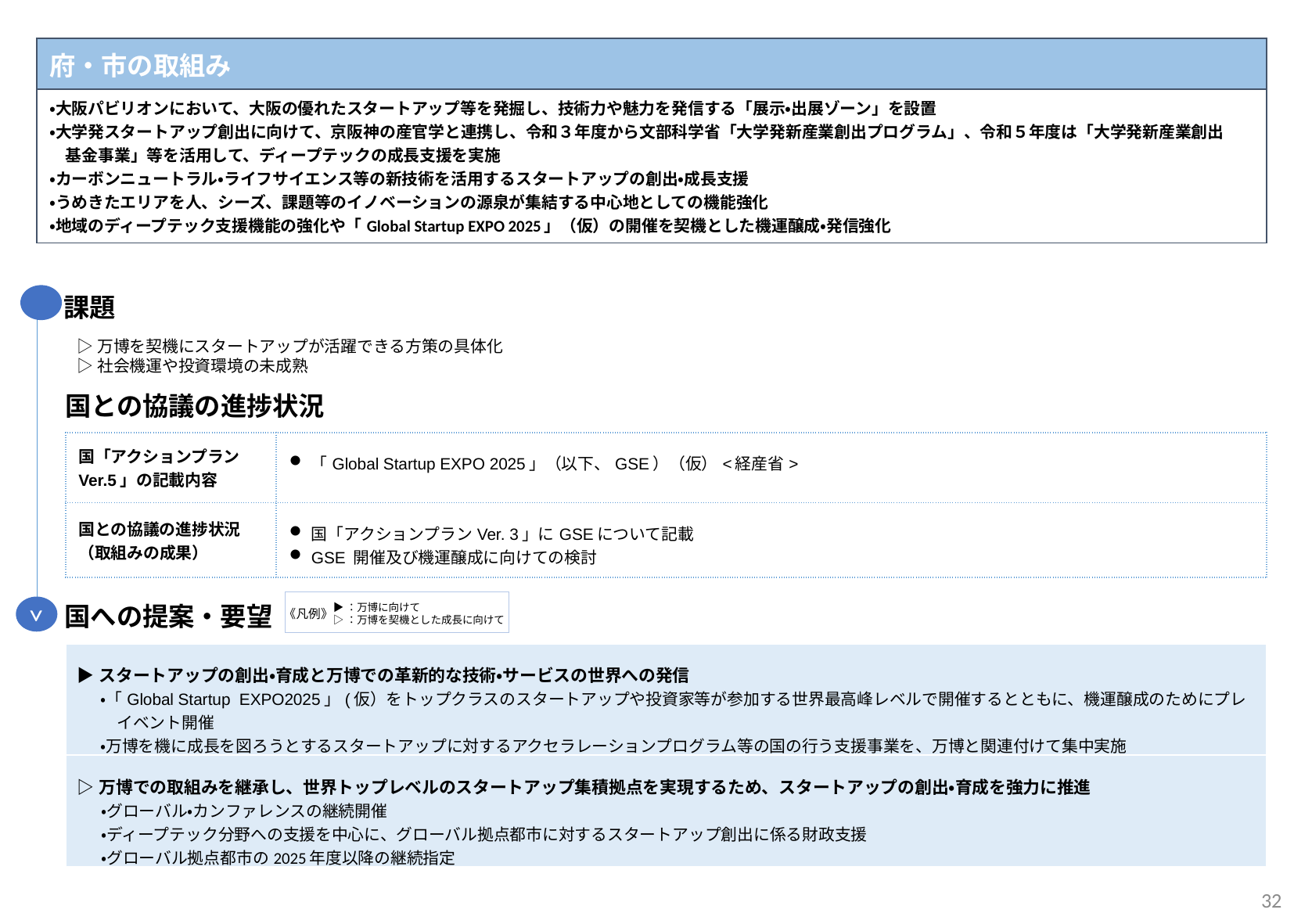

| 府・市の取組み |
| --- |
| ・大阪パビリオンにおいて、大阪の優れたスタートアップ等を発掘し、技術力や魅力を発信する「展示・出展ゾーン」を設置 ・大学発スタートアップ創出に向けて、京阪神の産官学と連携し、令和３年度から文部科学省「大学発新産業創出プログラム」、令和５年度は「大学発新産業創出 　基金事業」等を活用して、ディープテックの成長支援を実施 ・カーボンニュートラル・ライフサイエンス等の新技術を活用するスタートアップの創出・成長支援 ・うめきたエリアを人、シーズ、課題等のイノベーションの源泉が集結する中心地としての機能強化 ・地域のディープテック支援機能の強化や「Global Startup EXPO 2025」（仮）の開催を契機とした機運醸成・発信強化 |

課題
▷万博を契機にスタートアップが活躍できる方策の具体化
▷社会機運や投資環境の未成熟
国との協議の進捗状況
| 国「アクションプランVer.5」の記載内容 | 「Global Startup EXPO 2025」（以下、GSE）（仮）<経産省> |
| --- | --- |
| 国との協議の進捗状況 （取組みの成果） | 国「アクションプランVer. 3」にGSEについて記載 GSE 開催及び機運醸成に向けての検討 |
▶：万博に向けて
▷：万博を契機とした成長に向けて

《凡例》
国への提案・要望
>

| ▶スタートアップの創出・育成と万博での革新的な技術・サービスの世界への発信 ・「Global Startup EXPO2025」(仮）をトップクラスのスタートアップや投資家等が参加する世界最高峰レベルで開催するとともに、機運醸成のためにプレ　イベント開催 ・万博を機に成長を図ろうとするスタートアップに対するアクセラレーションプログラム等の国の行う支援事業を、万博と関連付けて集中実施 |
| --- |
| ▷万博での取組みを継承し、世界トップレベルのスタートアップ集積拠点を実現するため、スタートアップの創出・育成を強力に推進 ・グローバル・カンファレンスの継続開催 ・ディープテック分野への支援を中心に、グローバル拠点都市に対するスタートアップ創出に係る財政支援 ・グローバル拠点都市の2025年度以降の継続指定 |
32